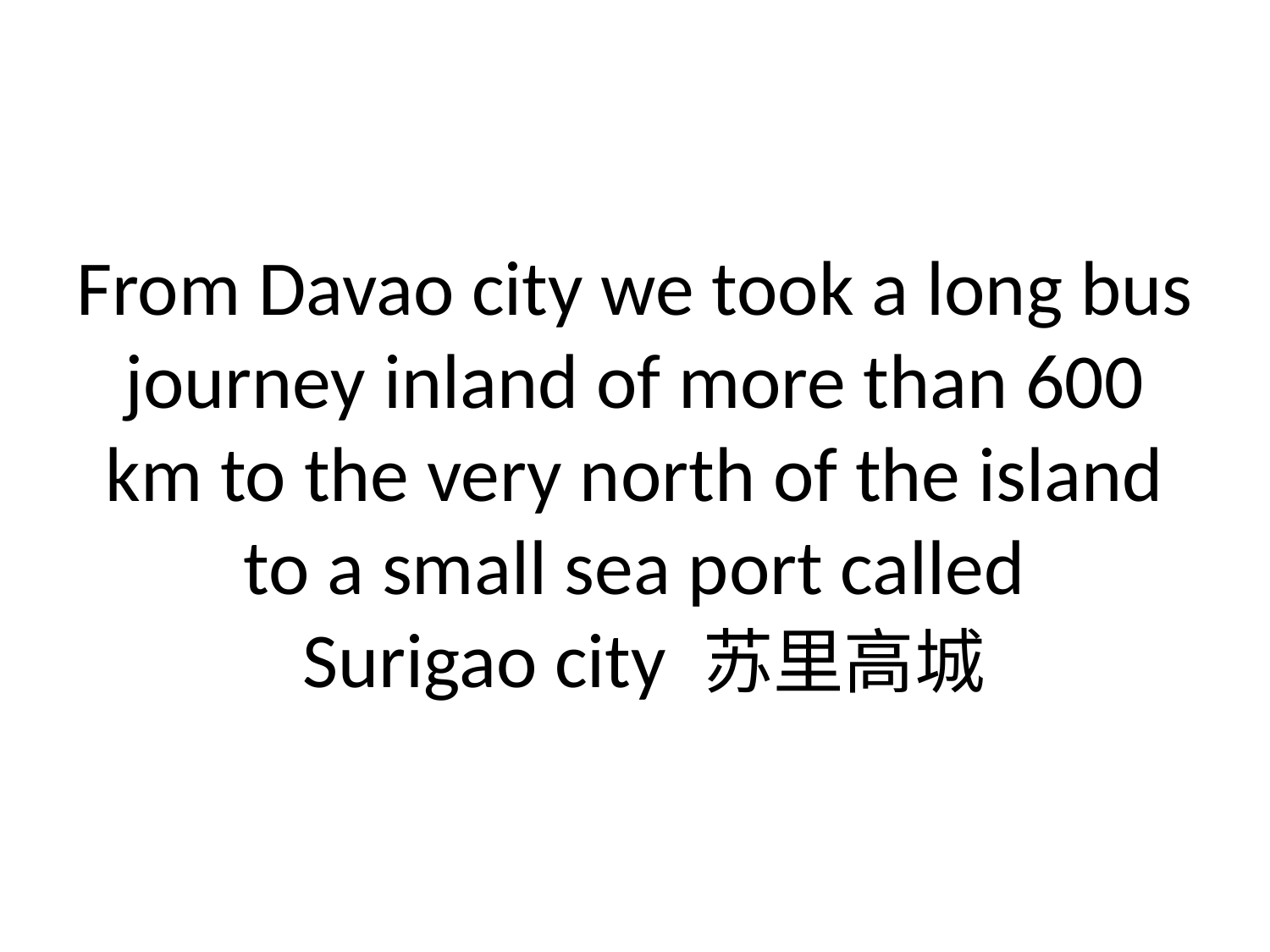

# From Davao city we took a long bus journey inland of more than 600 km to the very north of the island to a small sea port called Surigao city 苏里高城